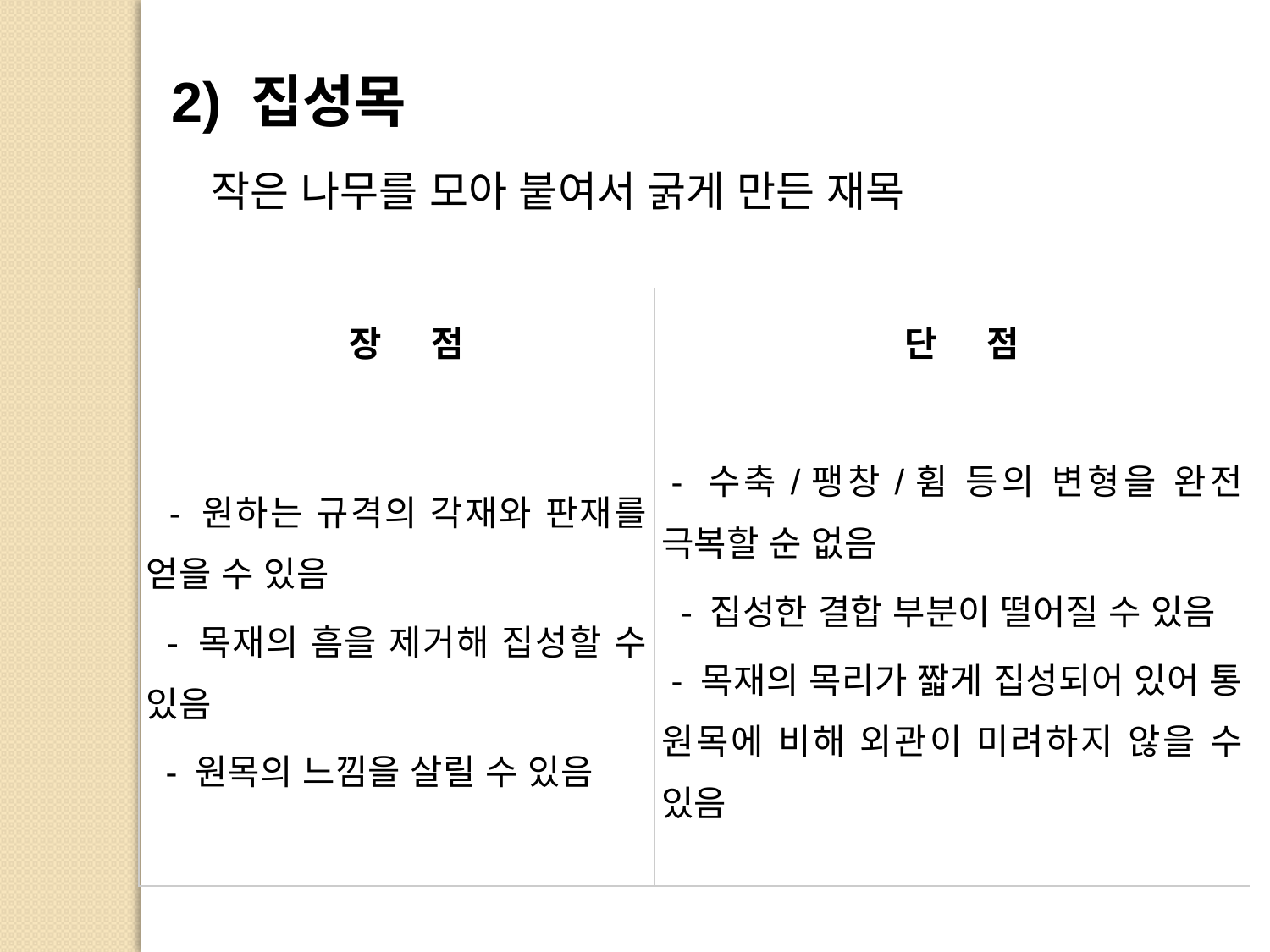

2) 집성목
작은 나무를 모아 붙여서 굵게 만든 재목
| 장     점 | 단     점 |
| --- | --- |
| - 원하는 규격의 각재와 판재를 얻을 수 있음   - 목재의 흠을 제거해 집성할 수 있음   - 원목의 느낌을 살릴 수 있음 | - 수축/팽창/휨 등의 변형을 완전 극복할 순 없음   - 집성한 결합 부분이 떨어질 수 있음  - 목재의 목리가 짧게 집성되어 있어 통 원목에 비해 외관이 미려하지 않을 수 있음 |